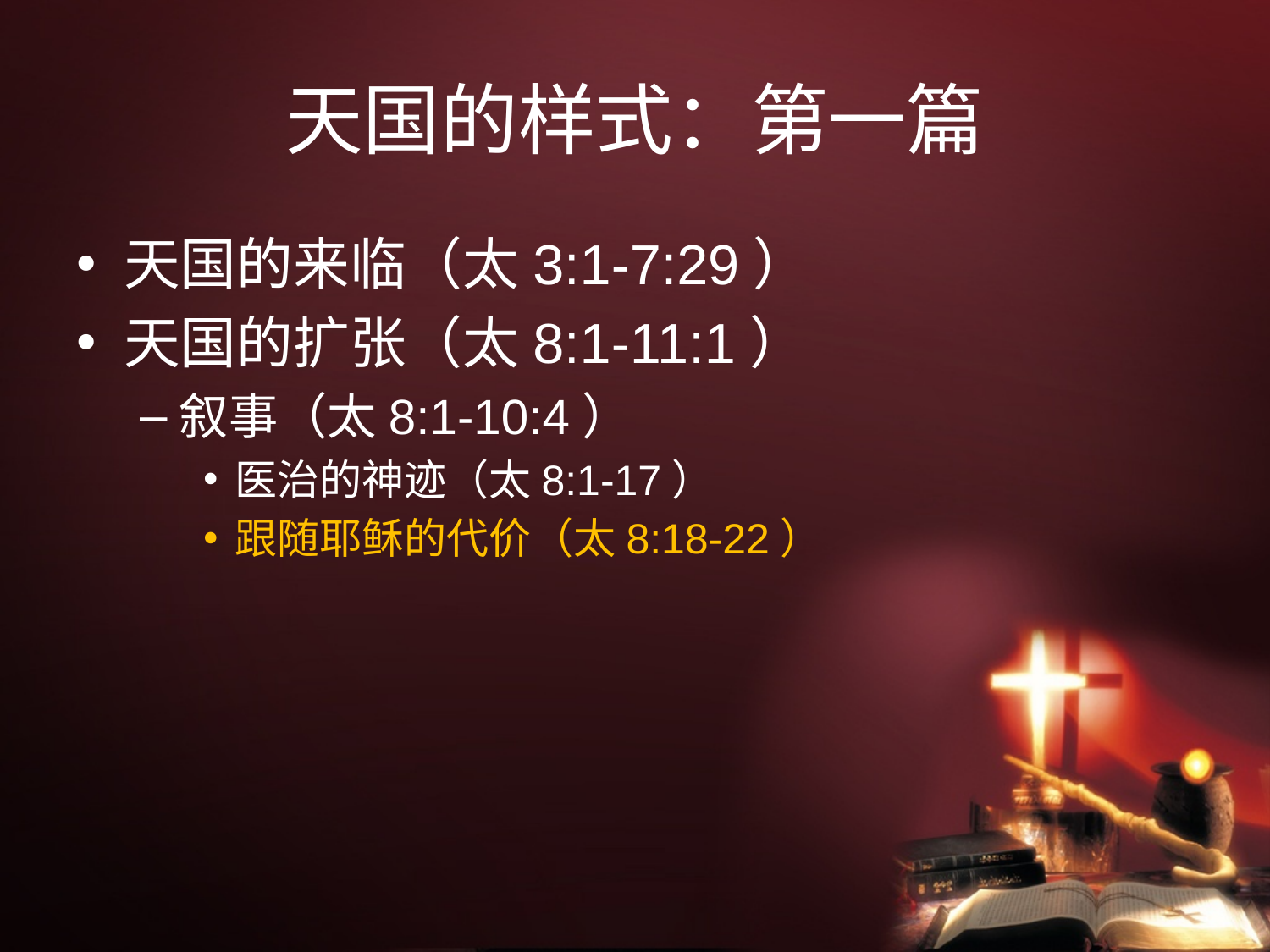

# 天国的样式：第一篇
天国的来临（太3:1-7:29）
天国的扩张（太8:1-11:1）
叙事（太8:1-10:4）
医治的神迹（太8:1-17）
跟随耶稣的代价（太8:18-22）